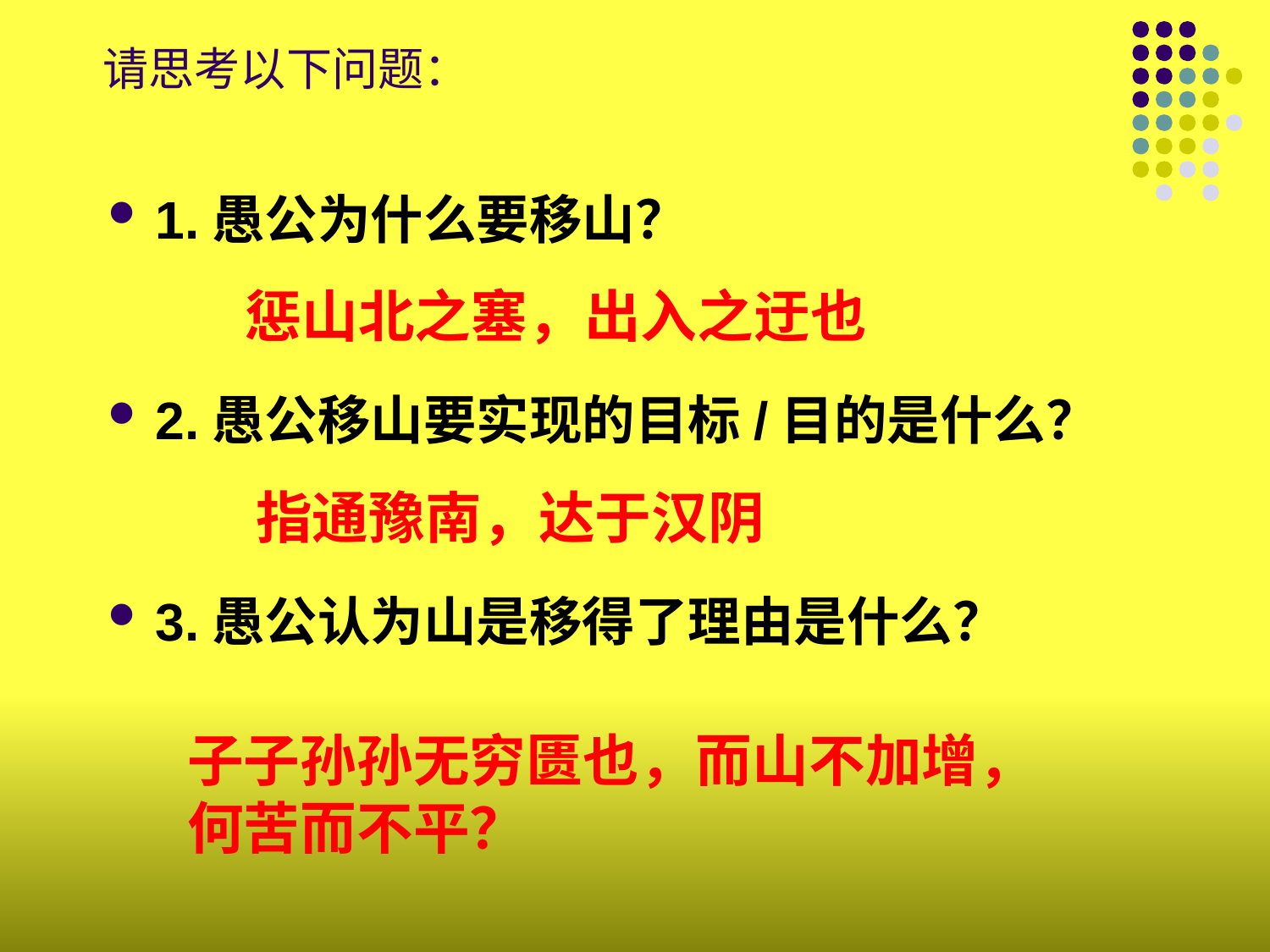

# 请思考以下问题：
1.愚公为什么要移山？
2.愚公移山要实现的目标/目的是什么？
3.愚公认为山是移得了理由是什么？
惩山北之塞，出入之迂也
指通豫南，达于汉阴
子子孙孙无穷匮也，而山不加增，何苦而不平？